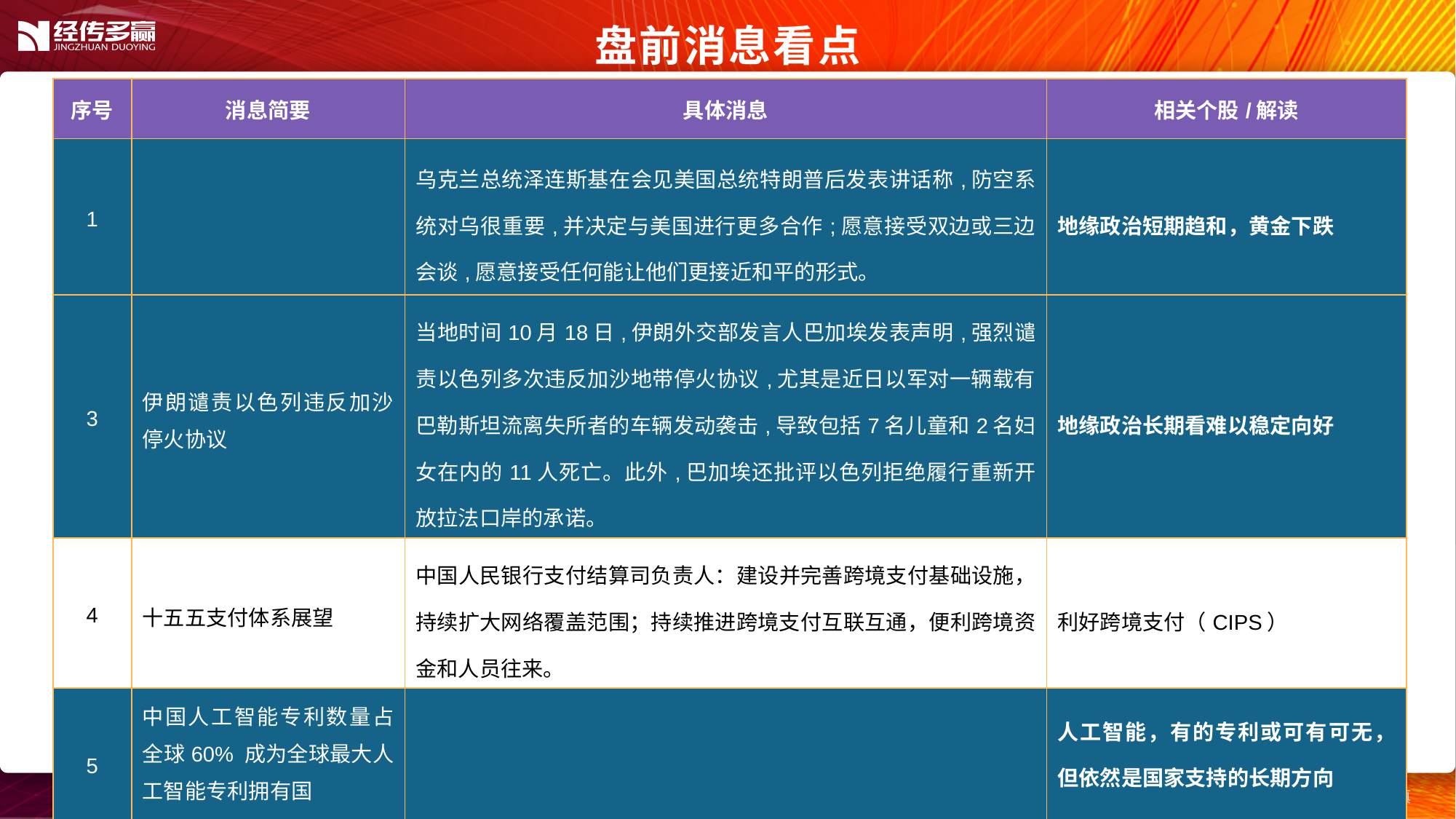

盘前消息看点
| 序号 | 消息简要 | 具体消息 | 相关个股/解读 |
| --- | --- | --- | --- |
| 1 |  | 乌克兰总统泽连斯基在会见美国总统特朗普后发表讲话称,防空系统对乌很重要,并决定与美国进行更多合作;愿意接受双边或三边会谈,愿意接受任何能让他们更接近和平的形式。 | 地缘政治短期趋和，黄金下跌 |
| 3 | 伊朗谴责以色列违反加沙停火协议 | 当地时间10月18日,伊朗外交部发言人巴加埃发表声明,强烈谴责以色列多次违反加沙地带停火协议,尤其是近日以军对一辆载有巴勒斯坦流离失所者的车辆发动袭击,导致包括7名儿童和2名妇女在内的11人死亡。此外,巴加埃还批评以色列拒绝履行重新开放拉法口岸的承诺。 | 地缘政治长期看难以稳定向好 |
| 4 | 十五五支付体系展望 | 中国人民银行支付结算司负责人：建设并完善跨境支付基础设施，持续扩大网络覆盖范围；持续推进跨境支付互联互通，便利跨境资金和人员往来。 | 利好跨境支付（CIPS） |
| 5 | 中国人工智能专利数量占全球60% 成为全球最大人工智能专利拥有国 |  | 人工智能，有的专利或可有可无，但依然是国家支持的长期方向 |
| 6 |  | 美东时间10月17日，特朗普在接受美媒采访时突然表示：对中国商品征收高关税的做法，是不可持续的。并确认计划于两周后在韩国见面的消息。 | 美股上涨，也有利于A股周一反抽。 |